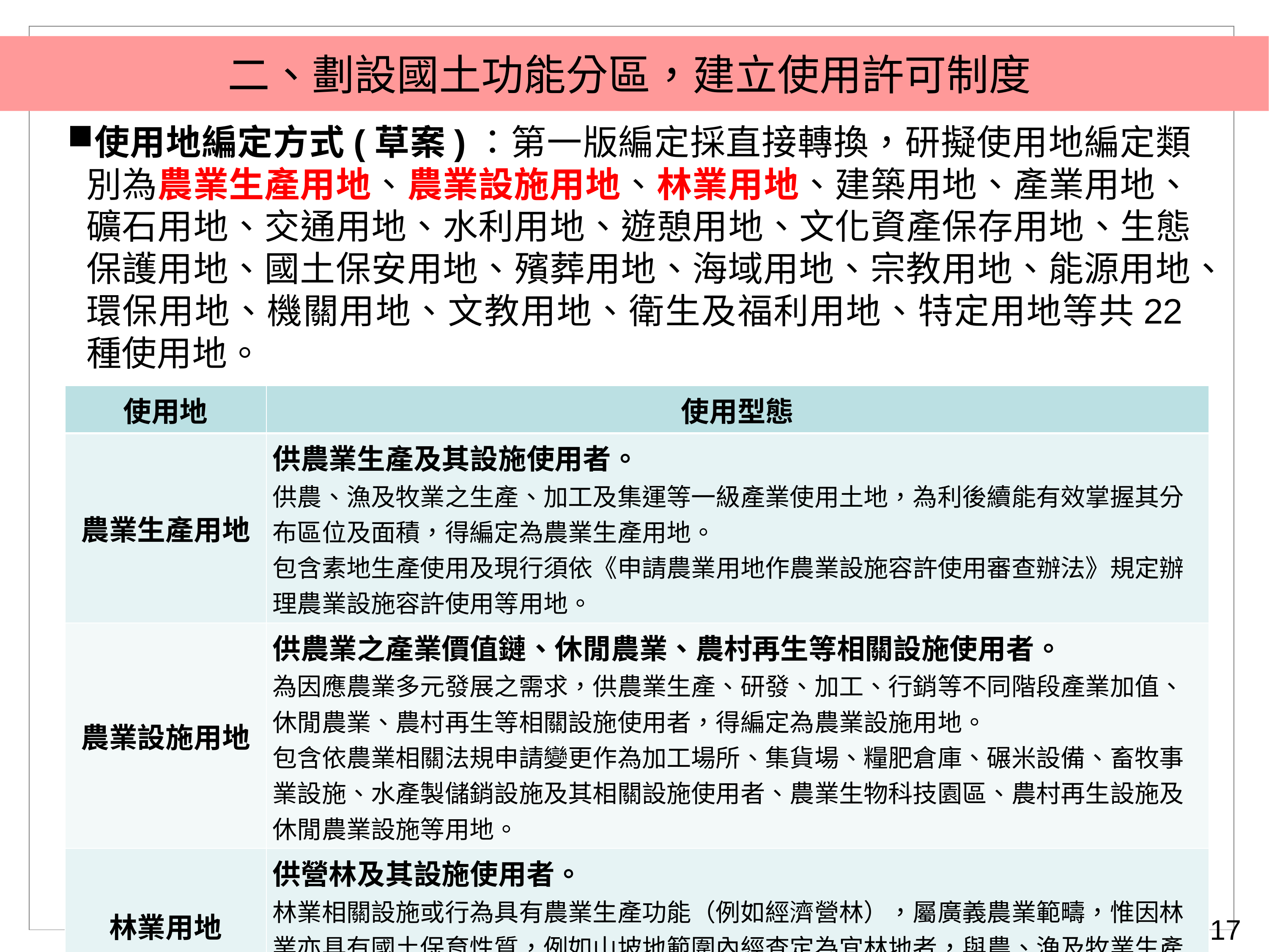

二、劃設國土功能分區，建立使用許可制度
使用地編定方式(草案)：第一版編定採直接轉換，研擬使用地編定類別為農業生產用地、農業設施用地、林業用地、建築用地、產業用地、礦石用地、交通用地、水利用地、遊憩用地、文化資產保存用地、生態保護用地、國土保安用地、殯葬用地、海域用地、宗教用地、能源用地、環保用地、機關用地、文教用地、衛生及福利用地、特定用地等共22種使用地。
| 使用地 | 使用型態 |
| --- | --- |
| 農業生產用地 | 供農業生產及其設施使用者。 供農、漁及牧業之生產、加工及集運等一級產業使用土地，為利後續能有效掌握其分布區位及面積，得編定為農業生產用地。 包含素地生產使用及現行須依《申請農業用地作農業設施容許使用審查辦法》規定辦理農業設施容許使用等用地。 |
| 農業設施用地 | 供農業之產業價值鏈、休閒農業、農村再生等相關設施使用者。 為因應農業多元發展之需求，供農業生產、研發、加工、行銷等不同階段產業加值、休閒農業、農村再生等相關設施使用者，得編定為農業設施用地。 包含依農業相關法規申請變更作為加工場所、集貨場、糧肥倉庫、碾米設備、畜牧事業設施、水產製儲銷設施及其相關設施使用者、農業生物科技園區、農村再生設施及休閒農業設施等用地。 |
| 林業用地 | 供營林及其設施使用者。 林業相關設施或行為具有農業生產功能（例如經濟營林），屬廣義農業範疇，惟因林業亦具有國土保育性質，例如山坡地範圍內經查定為宜林地者，與農、漁及牧業生產具有差異性，為利後續能有效掌握其分布區位及面積，爰得編定為林業用地。 |
17